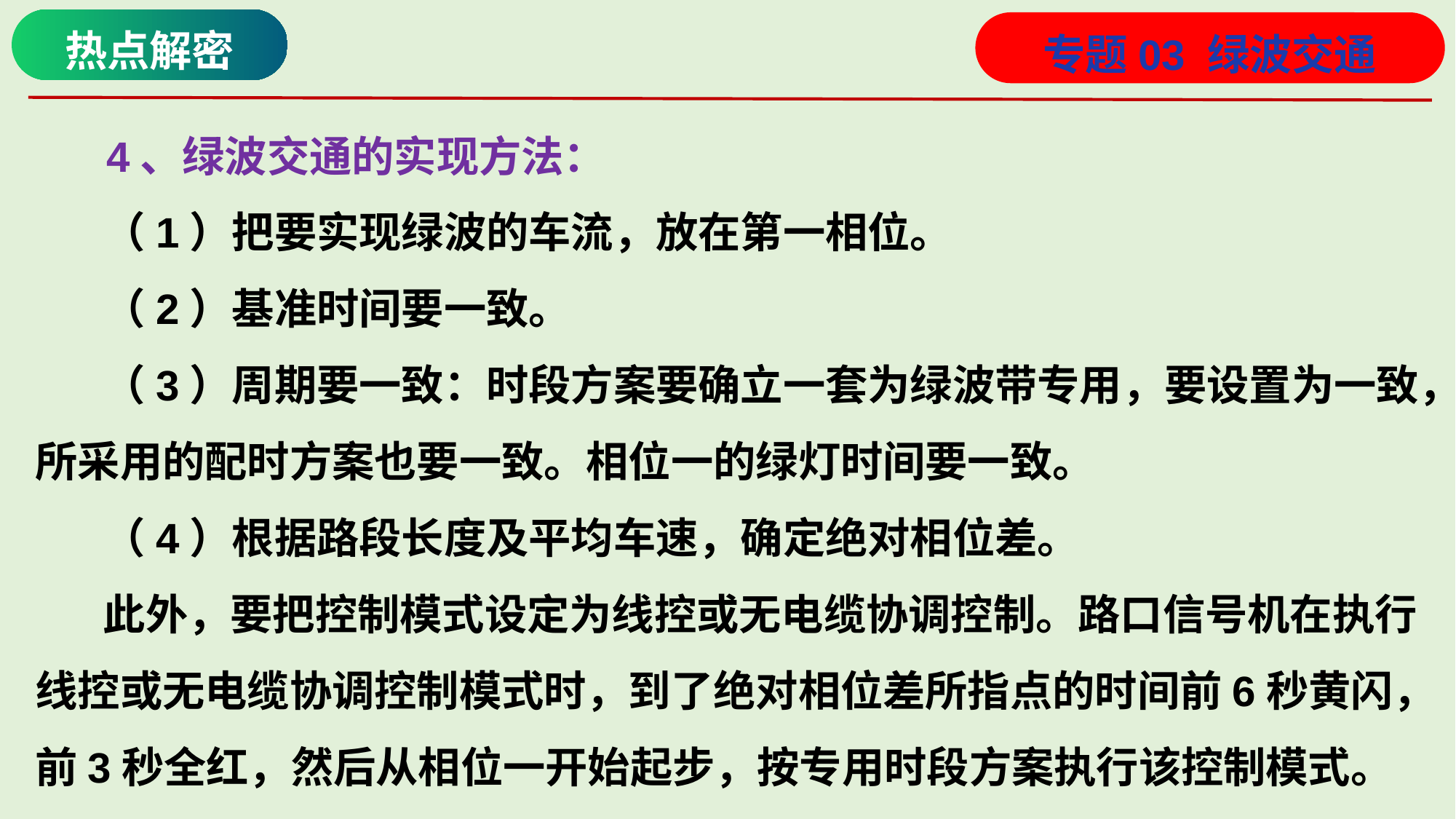

热点解密
专题03 绿波交通
      4、绿波交通的实现方法：
      （1）把要实现绿波的车流，放在第一相位。
      （2）基准时间要一致。
      （3）周期要一致：时段方案要确立一套为绿波带专用，要设置为一致，所采用的配时方案也要一致。相位一的绿灯时间要一致。
      （4）根据路段长度及平均车速，确定绝对相位差。
      此外，要把控制模式设定为线控或无电缆协调控制。路口信号机在执行线控或无电缆协调控制模式时，到了绝对相位差所指点的时间前6秒黄闪，前3秒全红，然后从相位一开始起步，按专用时段方案执行该控制模式。